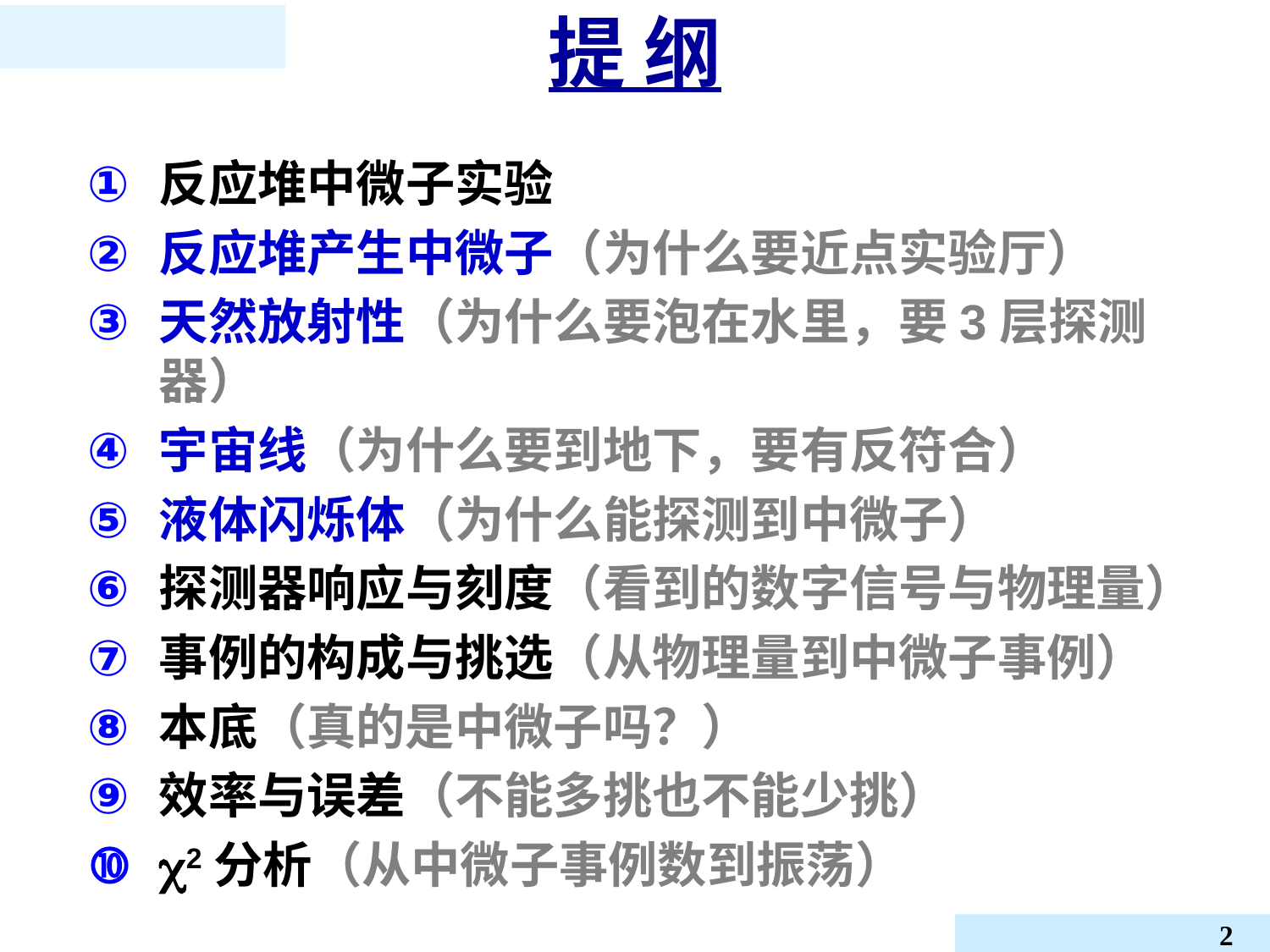

# 提 纲
反应堆中微子实验
反应堆产生中微子（为什么要近点实验厅）
天然放射性（为什么要泡在水里，要3层探测器）
宇宙线（为什么要到地下，要有反符合）
液体闪烁体（为什么能探测到中微子）
探测器响应与刻度（看到的数字信号与物理量）
事例的构成与挑选（从物理量到中微子事例）
本底（真的是中微子吗？）
效率与误差（不能多挑也不能少挑）
χ2分析（从中微子事例数到振荡）